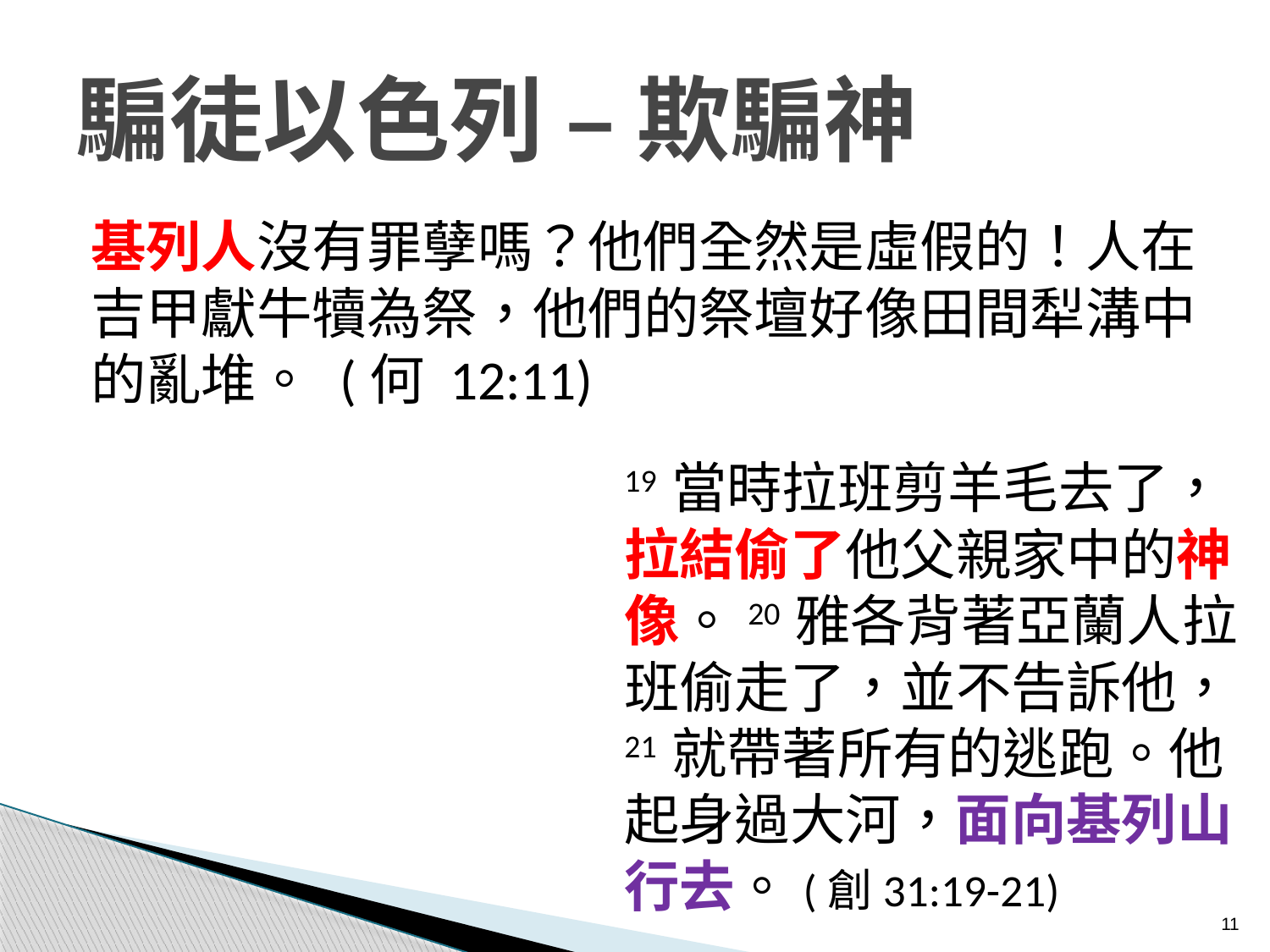

# 騙徒以色列 – 欺騙神
基列人沒有罪孽嗎？他們全然是虛假的！人在吉甲獻牛犢為祭，他們的祭壇好像田間犁溝中的亂堆。	(何 12:11)

19 當時拉班剪羊毛去了，拉結偷了他父親家中的神像。20 雅各背著亞蘭人拉班偷走了，並不告訴他，21 就帶著所有的逃跑。他起身過大河，面向基列山行去。(創31:19-21)
11